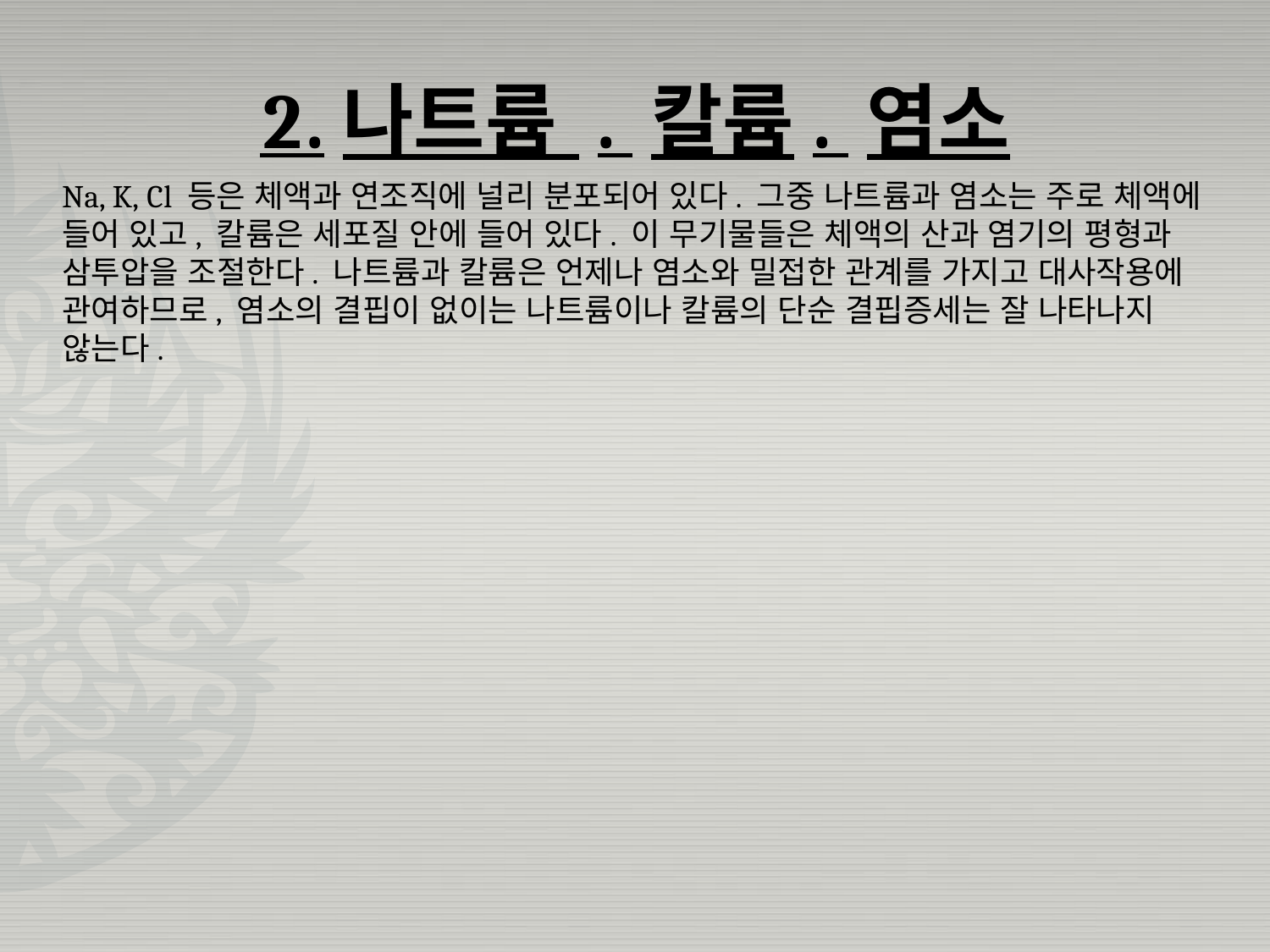

# 2.나트륨 . 칼륨. 염소
Na, K, Cl 등은 체액과 연조직에 널리 분포되어 있다. 그중 나트륨과 염소는 주로 체액에 들어 있고, 칼륨은 세포질 안에 들어 있다. 이 무기물들은 체액의 산과 염기의 평형과 삼투압을 조절한다. 나트륨과 칼륨은 언제나 염소와 밀접한 관계를 가지고 대사작용에 관여하므로, 염소의 결핍이 없이는 나트륨이나 칼륨의 단순 결핍증세는 잘 나타나지 않는다.